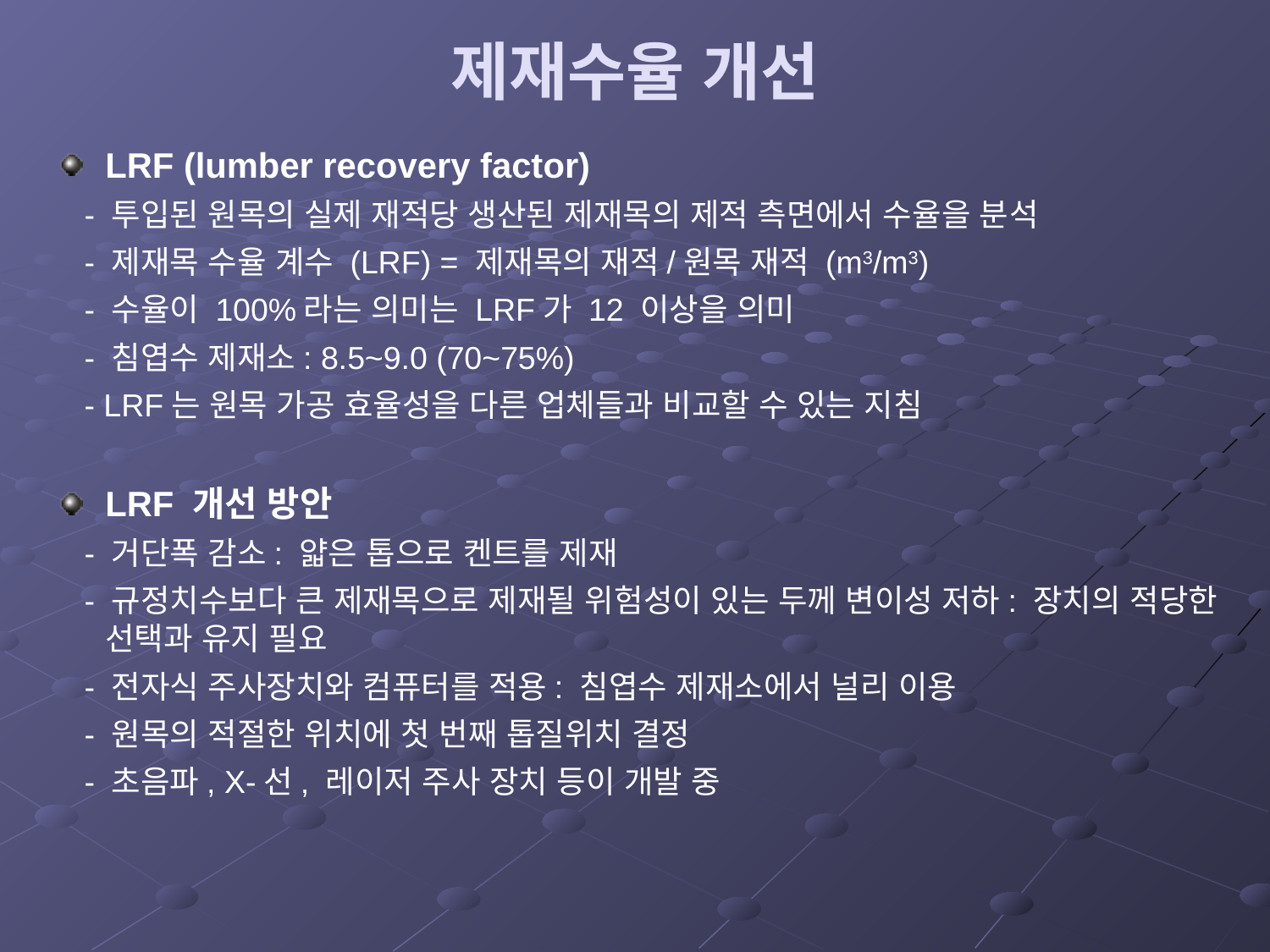

# 제재수율 개선
LRF (lumber recovery factor)
   - 투입된 원목의 실제 재적당 생산된 제재목의 제적 측면에서 수율을 분석
   - 제재목 수율 계수 (LRF) = 제재목의 재적/원목 재적 (m3/m3)
   - 수율이 100%라는 의미는 LRF가 12 이상을 의미
   - 침엽수 제재소: 8.5~9.0 (70~75%)
   - LRF는 원목 가공 효율성을 다른 업체들과 비교할 수 있는 지침

LRF 개선 방안
   - 거단폭 감소: 얇은 톱으로 켄트를 제재
   - 규정치수보다 큰 제재목으로 제재될 위험성이 있는 두께 변이성 저하: 장치의 적당한 선택과 유지 필요
   - 전자식 주사장치와 컴퓨터를 적용: 침엽수 제재소에서 널리 이용
   - 원목의 적절한 위치에 첫 번째 톱질위치 결정
   - 초음파, X-선, 레이저 주사 장치 등이 개발 중